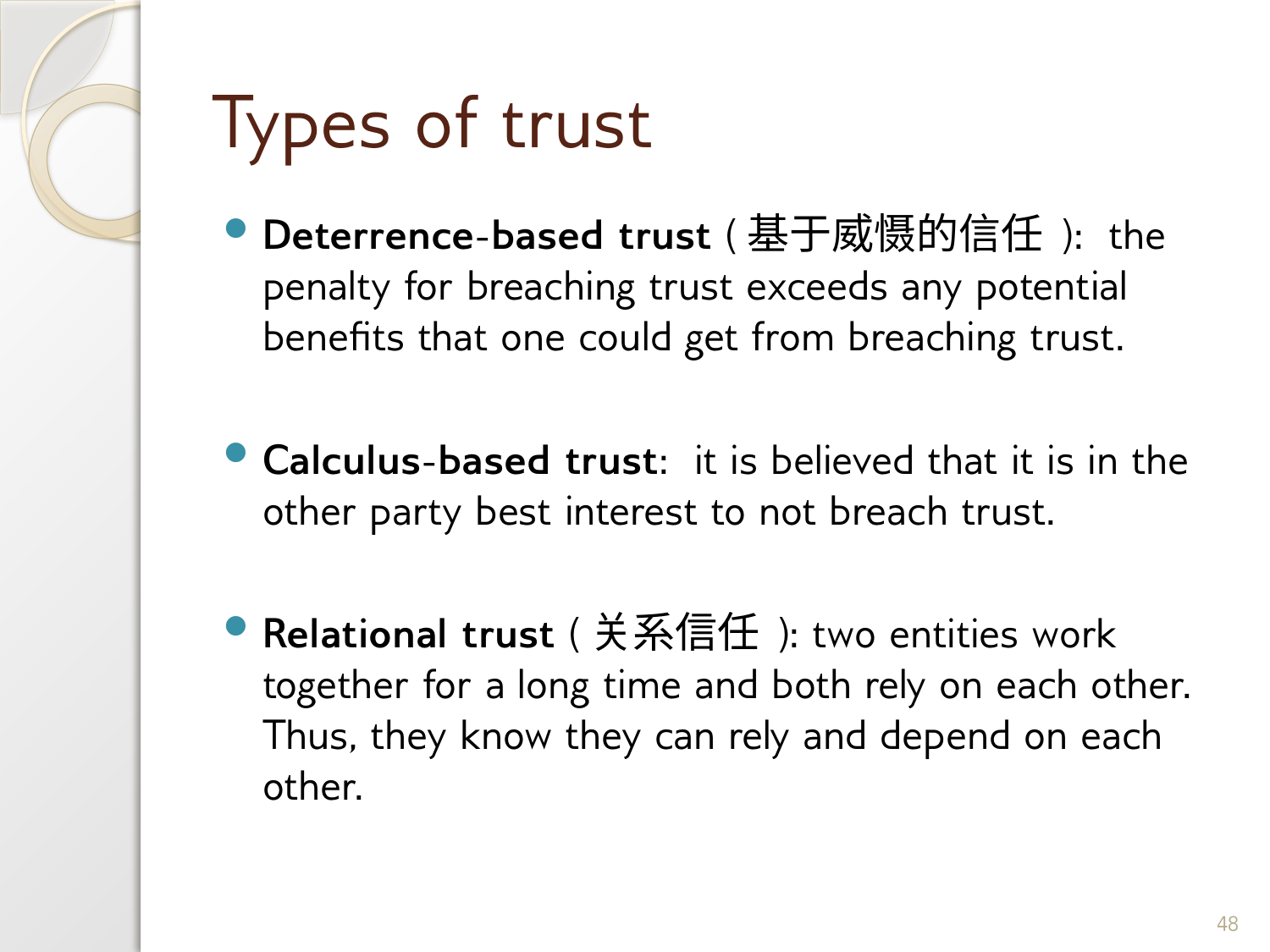

# Types of trust
Deterrence-based trust (基于威慑的信任 ):  the penalty for breaching trust exceeds any potential benefits that one could get from breaching trust.

Calculus-based trust:  it is believed that it is in the other party best interest to not breach trust.

Relational trust (关系信任 ): two entities work together for a long time and both rely on each other. Thus, they know they can rely and depend on each other.

48